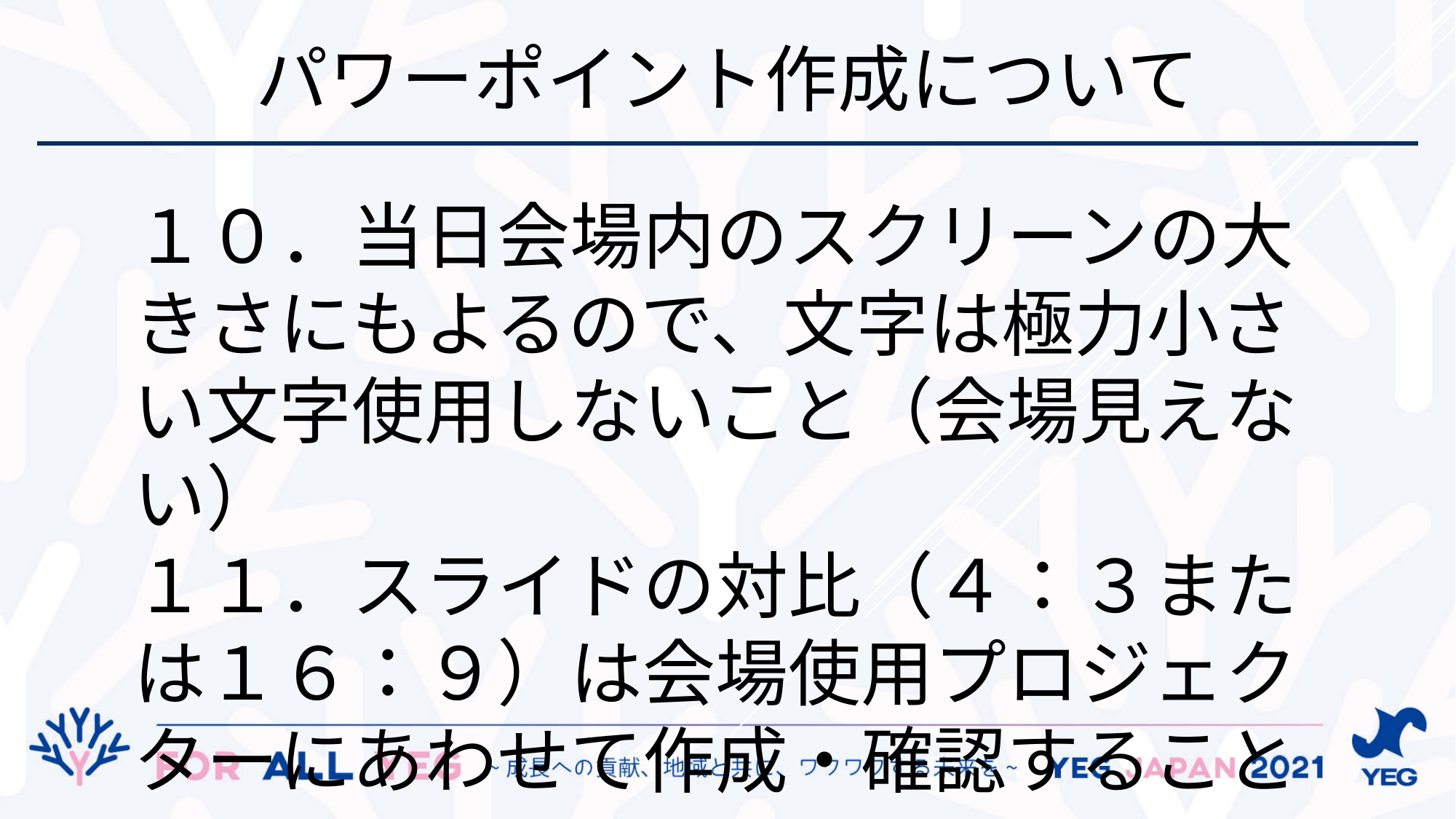

パワーポイント作成について
１０．当日会場内のスクリーンの大きさにもよるので、文字は極力小さい文字使用しないこと（会場見えない）
１１．スライドの対比（４：３または１６：９）は会場使用プロジェクターにあわせて作成・確認すること